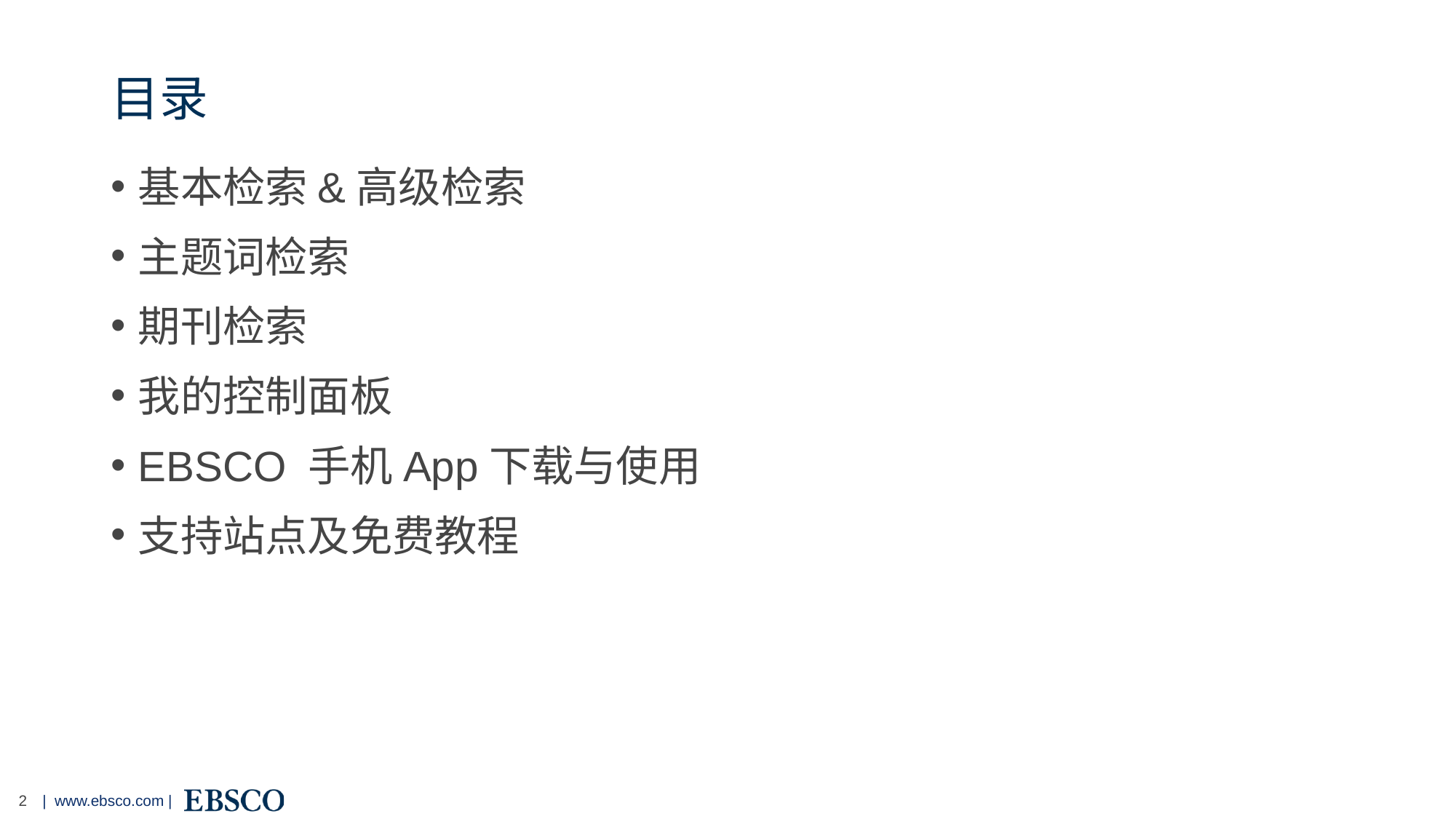

# 目录
基本检索&高级检索
主题词检索
期刊检索
我的控制面板
EBSCO 手机App下载与使用
支持站点及免费教程